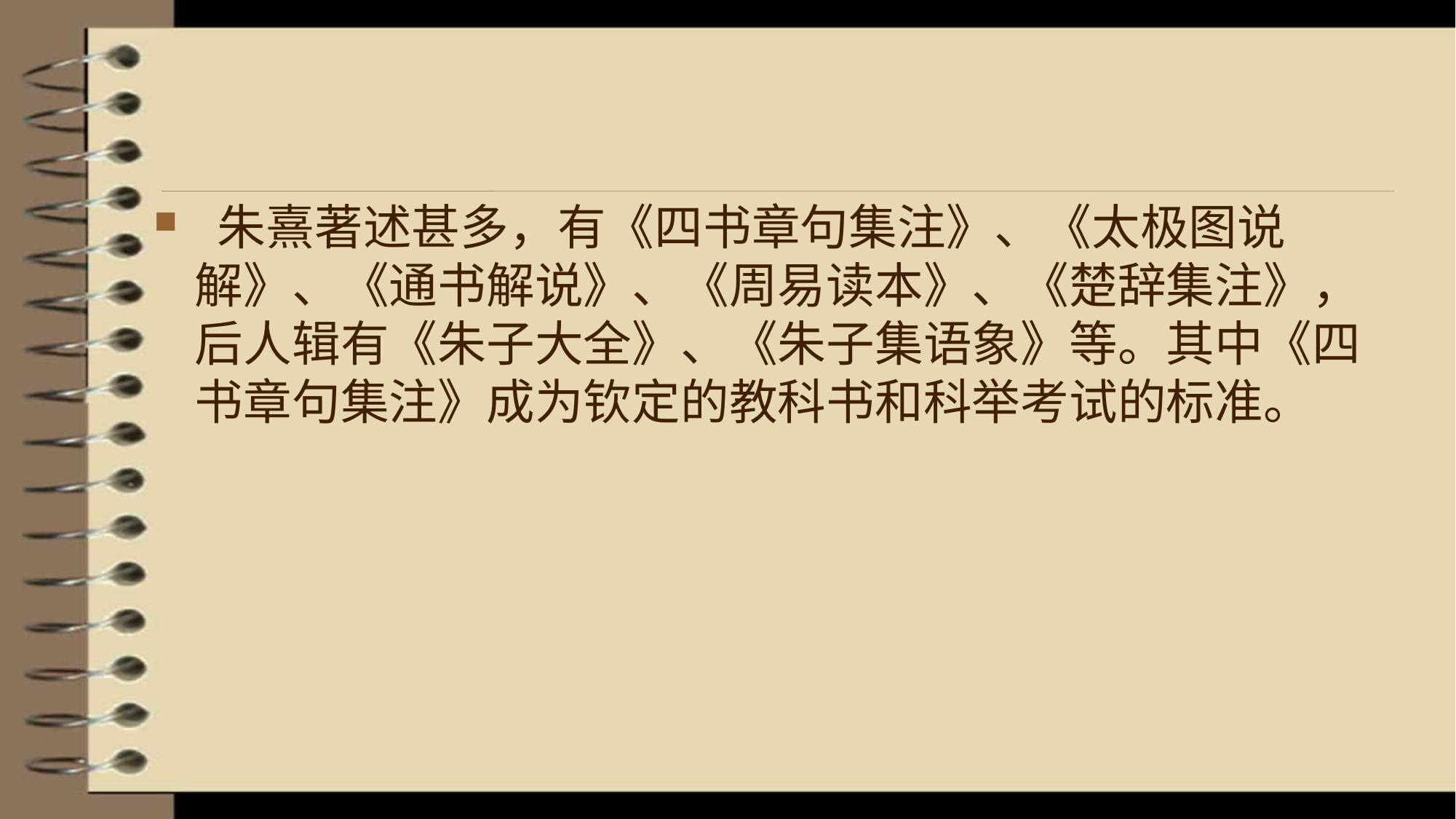

#
 朱熹著述甚多，有《四书章句集注》、《太极图说解》、《通书解说》、《周易读本》、《楚辞集注》，后人辑有《朱子大全》、《朱子集语象》等。其中《四书章句集注》成为钦定的教科书和科举考试的标准。